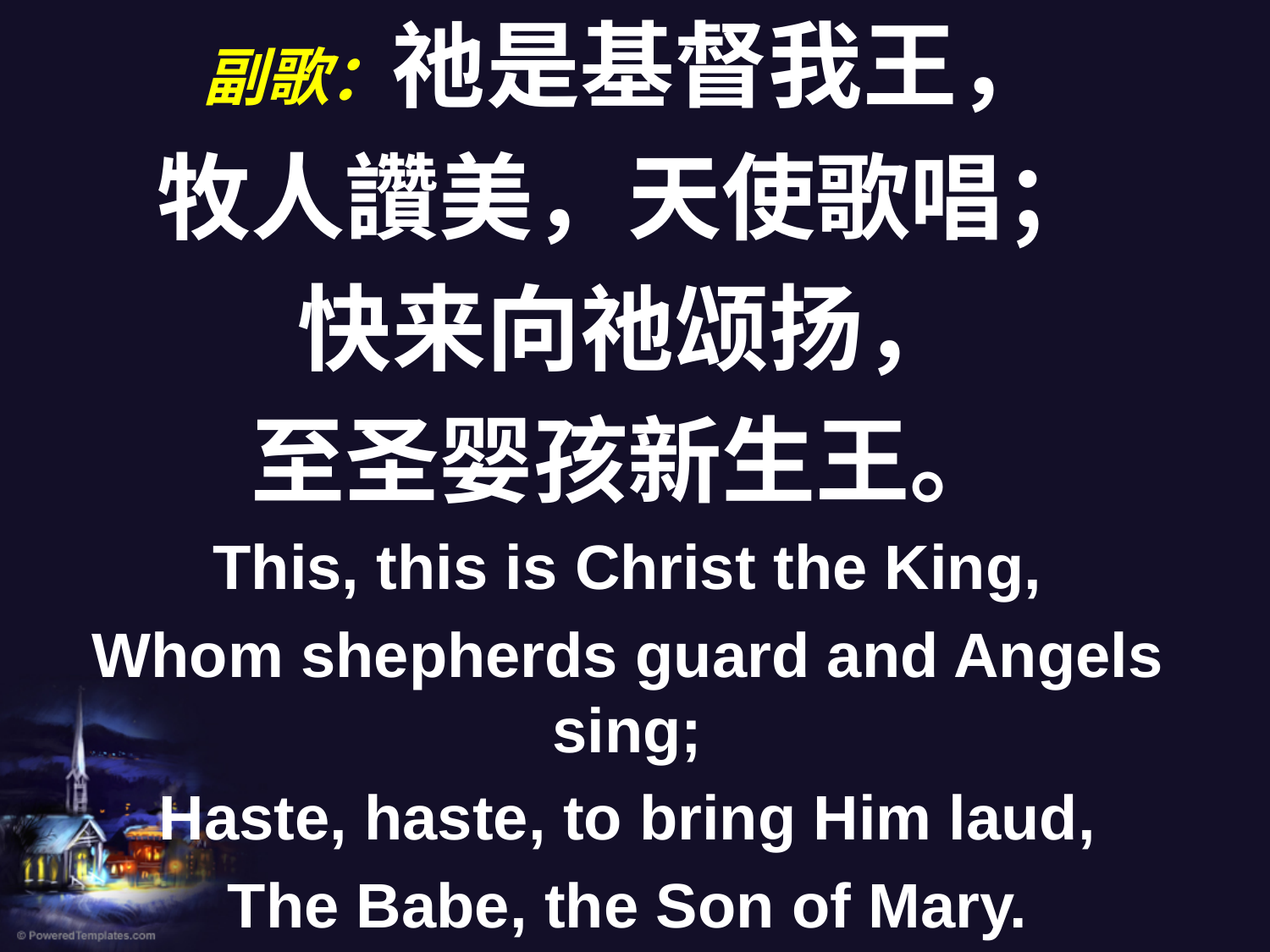

副歌：祂是基督我王，
牧人讚美，天使歌唱；
快来向祂颂扬，
至圣婴孩新生王。
This, this is Christ the King,
Whom shepherds guard and Angels sing;
Haste, haste, to bring Him laud,
The Babe, the Son of Mary.